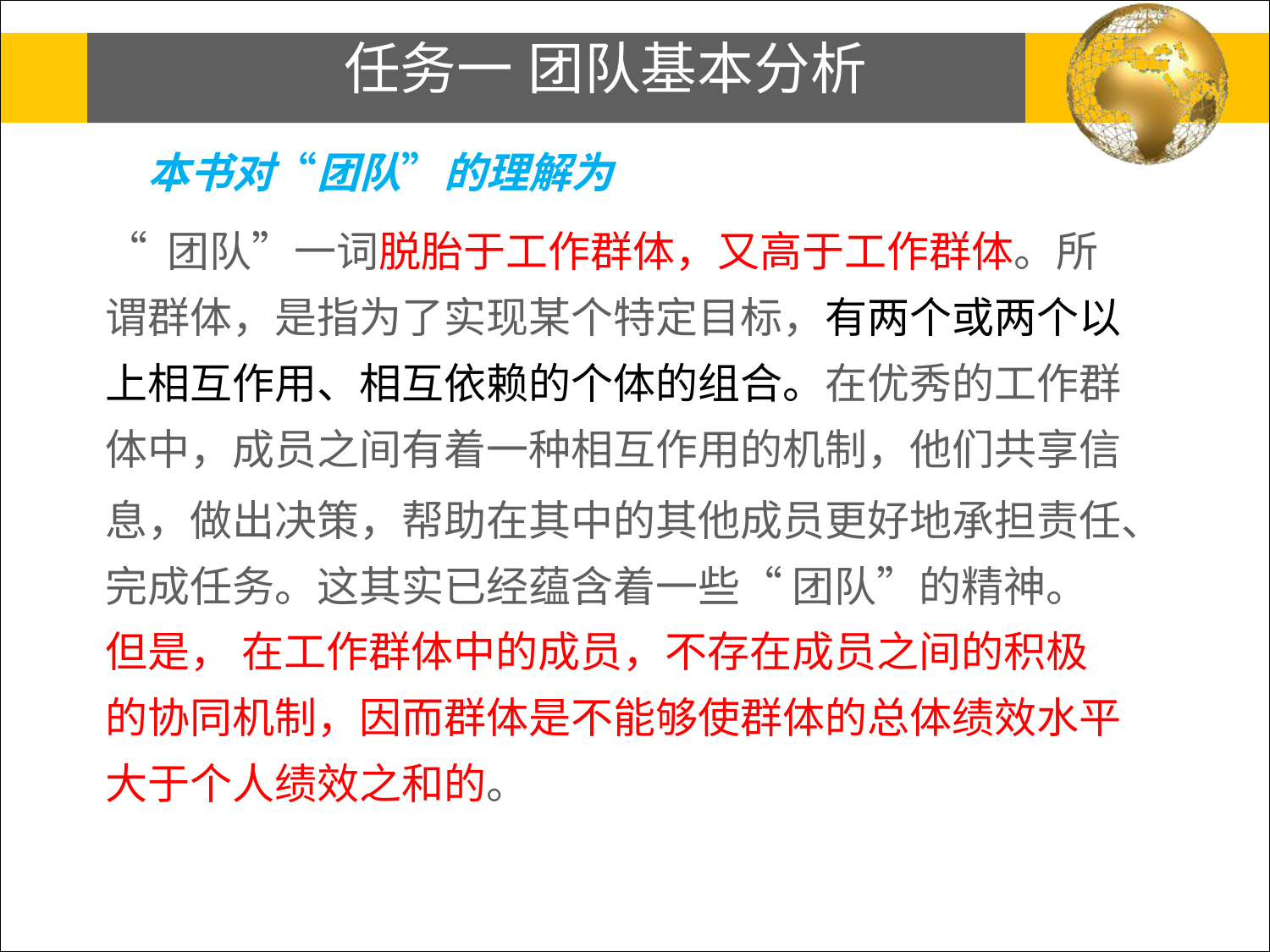

# 任务一 团队基本分析
本书对“团队”的理解为
“ 团队”一词脱胎于工作群体，又高于工作群体。所 谓群体，是指为了实现某个特定目标，有两个或两个以 上相互作用、相互依赖的个体的组合。在优秀的工作群 体中，成员之间有着一种相互作用的机制，他们共享信
息，做出决策，帮助在其中的其他成员更好地承担责任、 完成任务。这其实已经蕴含着一些“ 团队”的精神。
但是， 在工作群体中的成员，不存在成员之间的积极 的协同机制，因而群体是不能够使群体的总体绩效水平 大于个人绩效之和的。